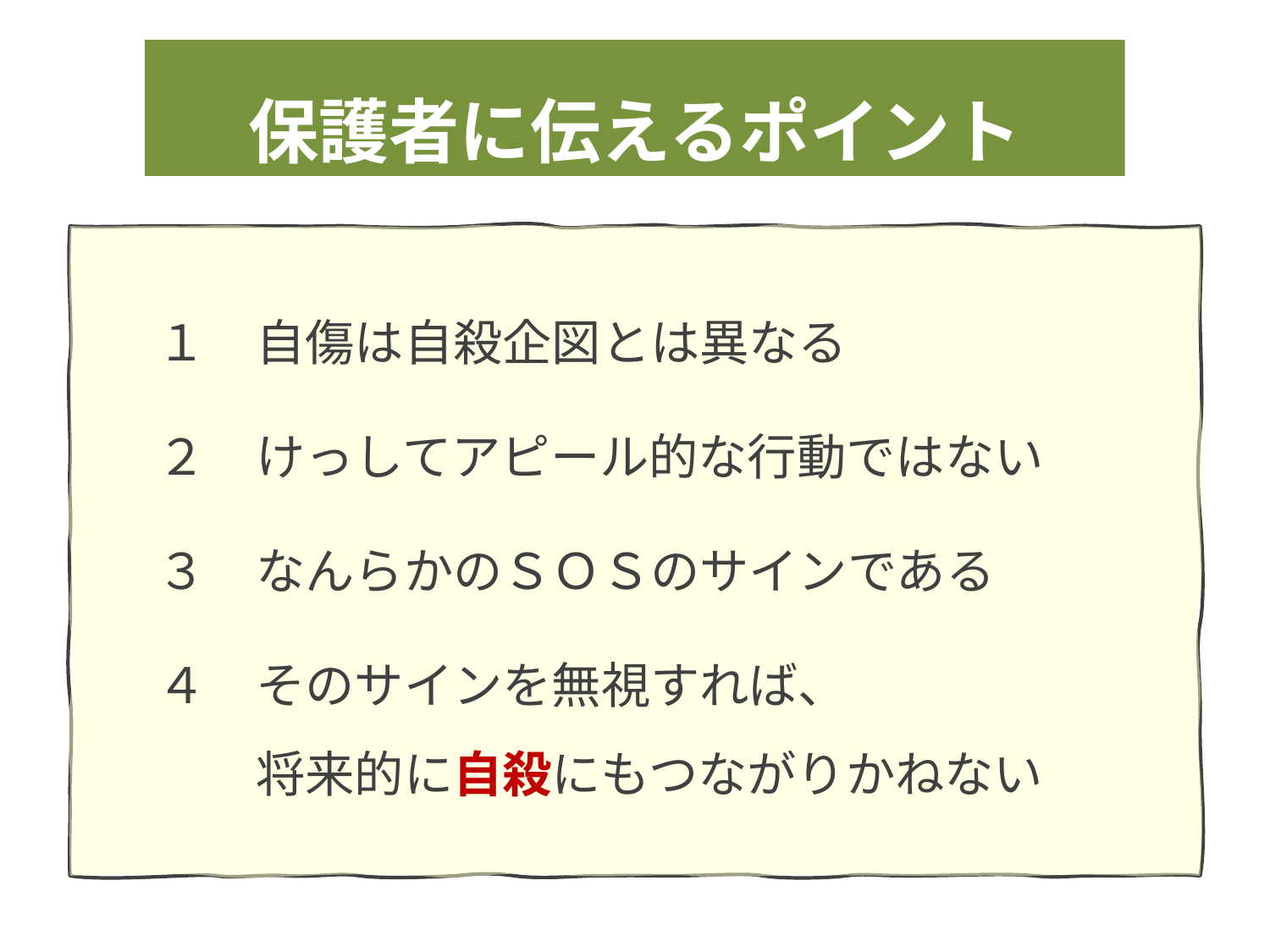

保護者に伝えるポイント

１　自傷は自殺企図とは異なる

２　けっしてアピール的な行動ではない

３　なんらかのＳＯＳのサインである

４　そのサインを無視すれば、
　　将来的に自殺にもつながりかねない